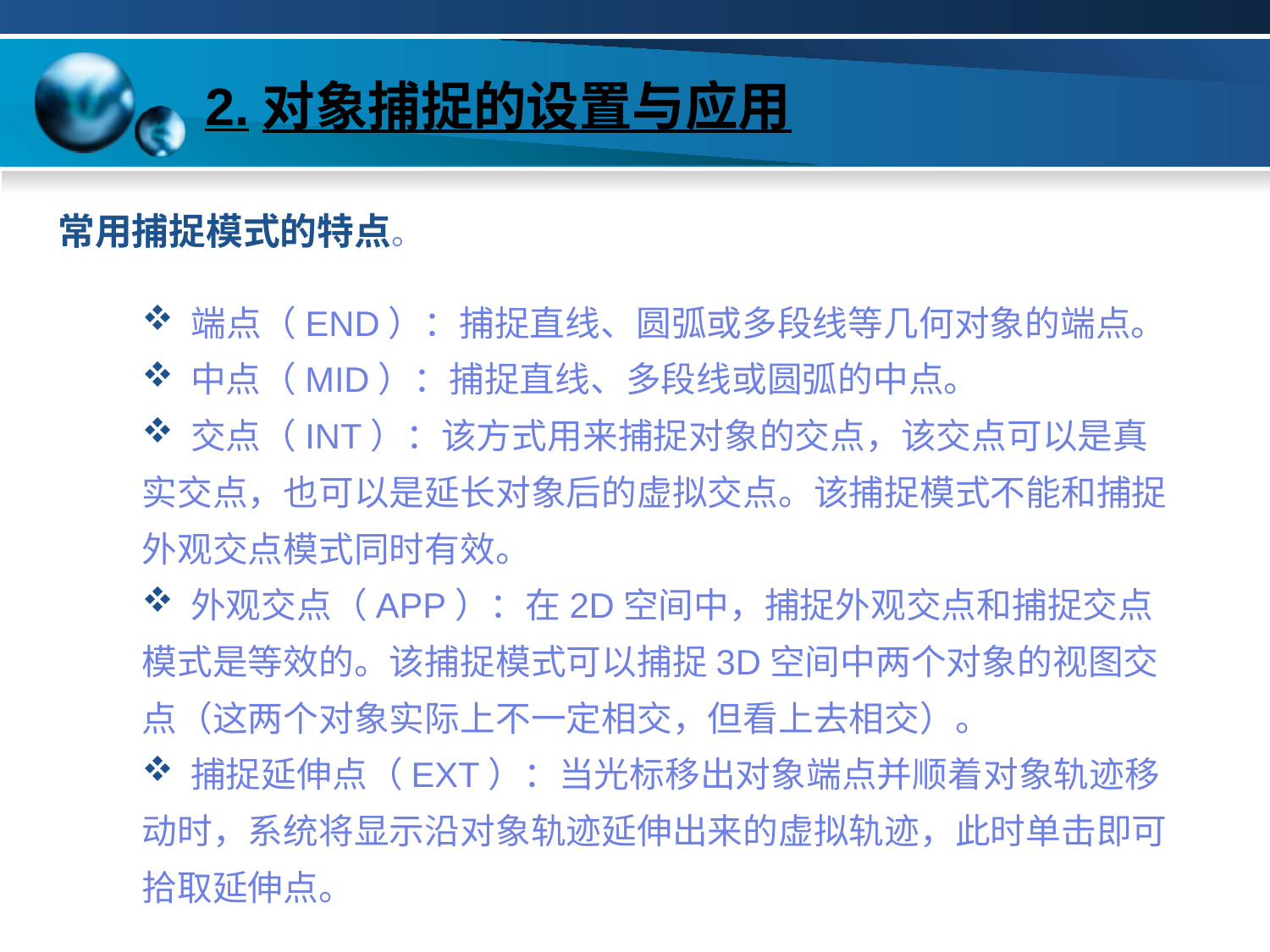

2.对象捕捉的设置与应用
常用捕捉模式的特点。
 端点（END）：捕捉直线、圆弧或多段线等几何对象的端点。
 中点（MID）：捕捉直线、多段线或圆弧的中点。
 交点（INT）：该方式用来捕捉对象的交点，该交点可以是真实交点，也可以是延长对象后的虚拟交点。该捕捉模式不能和捕捉外观交点模式同时有效。
 外观交点（APP）：在2D空间中，捕捉外观交点和捕捉交点模式是等效的。该捕捉模式可以捕捉3D空间中两个对象的视图交点（这两个对象实际上不一定相交，但看上去相交）。
 捕捉延伸点（EXT）：当光标移出对象端点并顺着对象轨迹移动时，系统将显示沿对象轨迹延伸出来的虚拟轨迹，此时单击即可拾取延伸点。